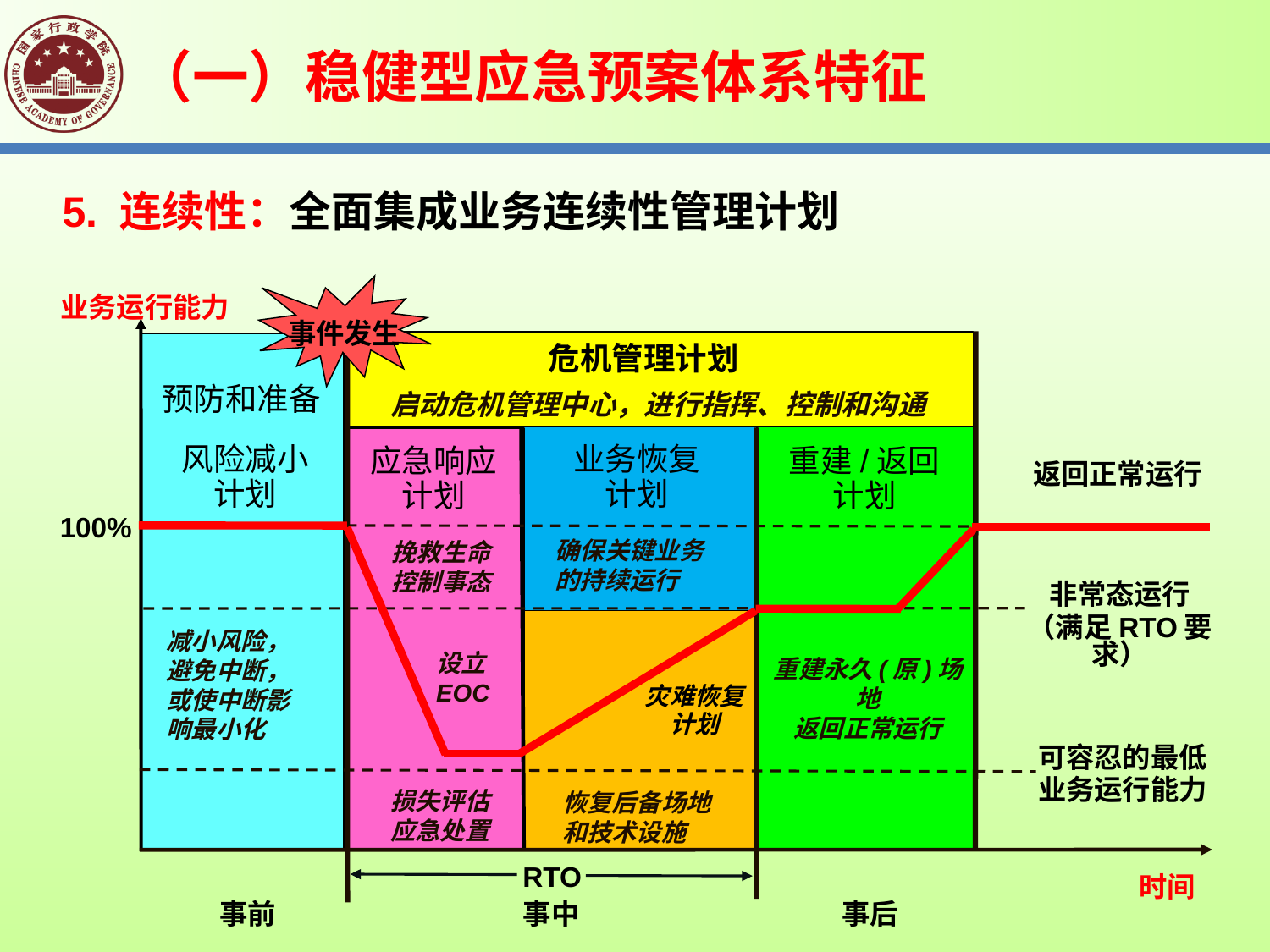

# （一）稳健型应急预案体系特征
5. 连续性：全面集成业务连续性管理计划

事件发生
业务运行能力

危机管理计划
预防和准备
启动危机管理中心，进行指挥、控制和沟通

风险减小
计划
业务恢复
计划
重建/返回
计划
应急响应
计划
返回正常运行
100%
确保关键业务
的持续运行
挽救生命
控制事态
非常态运行
（满足RTO要求）

减小风险，
避免中断，
或使中断影
响最小化
设立
EOC
重建永久(原)场地
返回正常运行
灾难恢复
计划
可容忍的最低
业务运行能力
损失评估
应急处置
恢复后备场地
和技术设施

RTO
时间
事前
事中
事后